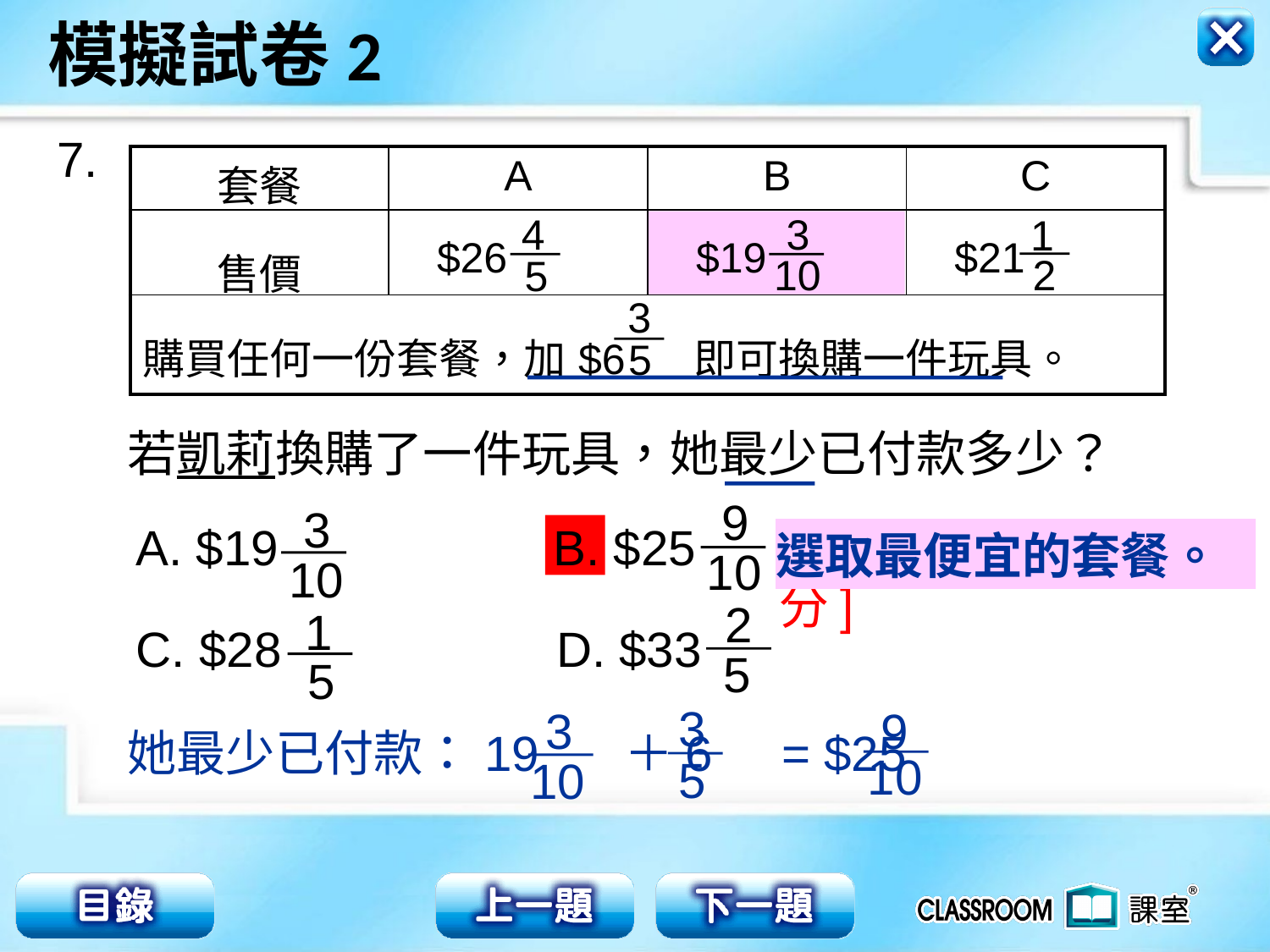

7.
| 套餐 | A | B | C |
| --- | --- | --- | --- |
| 售價 | $26 | $19 | $21 |
| 購買任何一份套餐，加$6 即可換購一件玩具。 |  |  |  |
  4
5

3
10

1
2

3
5

若凱莉換購了一件玩具，她最少已付款多少？

 9
10

 3
10

[2分]
A. $19                    B. $25
C. $28                    D. $33

選取最便宜的套餐。
2
5

1
5

3
5

3
10

9
10

她最少已付款：19   ＋6     = $25